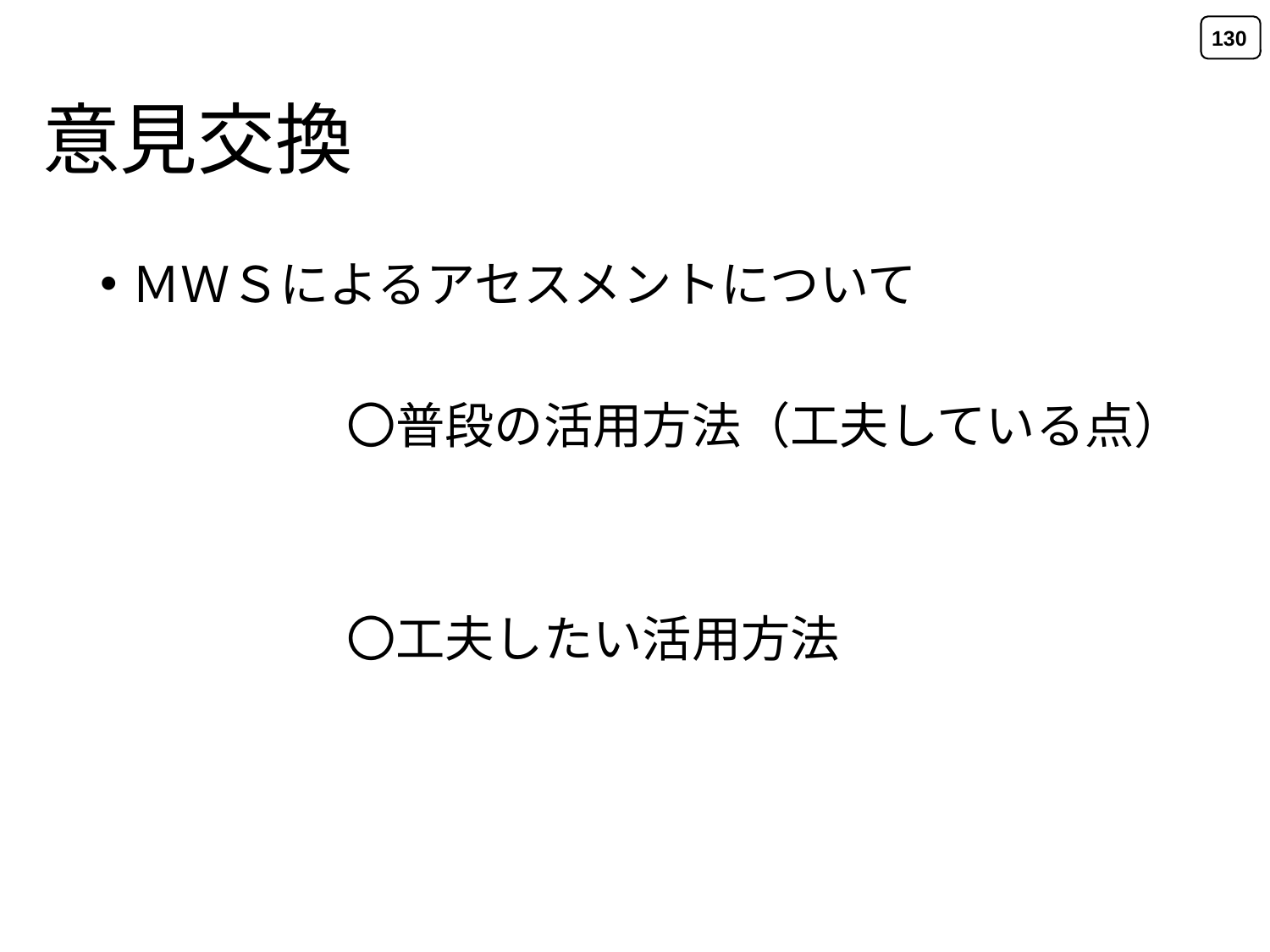

130

# 意見交換
ＭＷＳによるアセスメントについて

　　　　　〇普段の活用方法（工夫している点）

　　　　　〇工夫したい活用方法